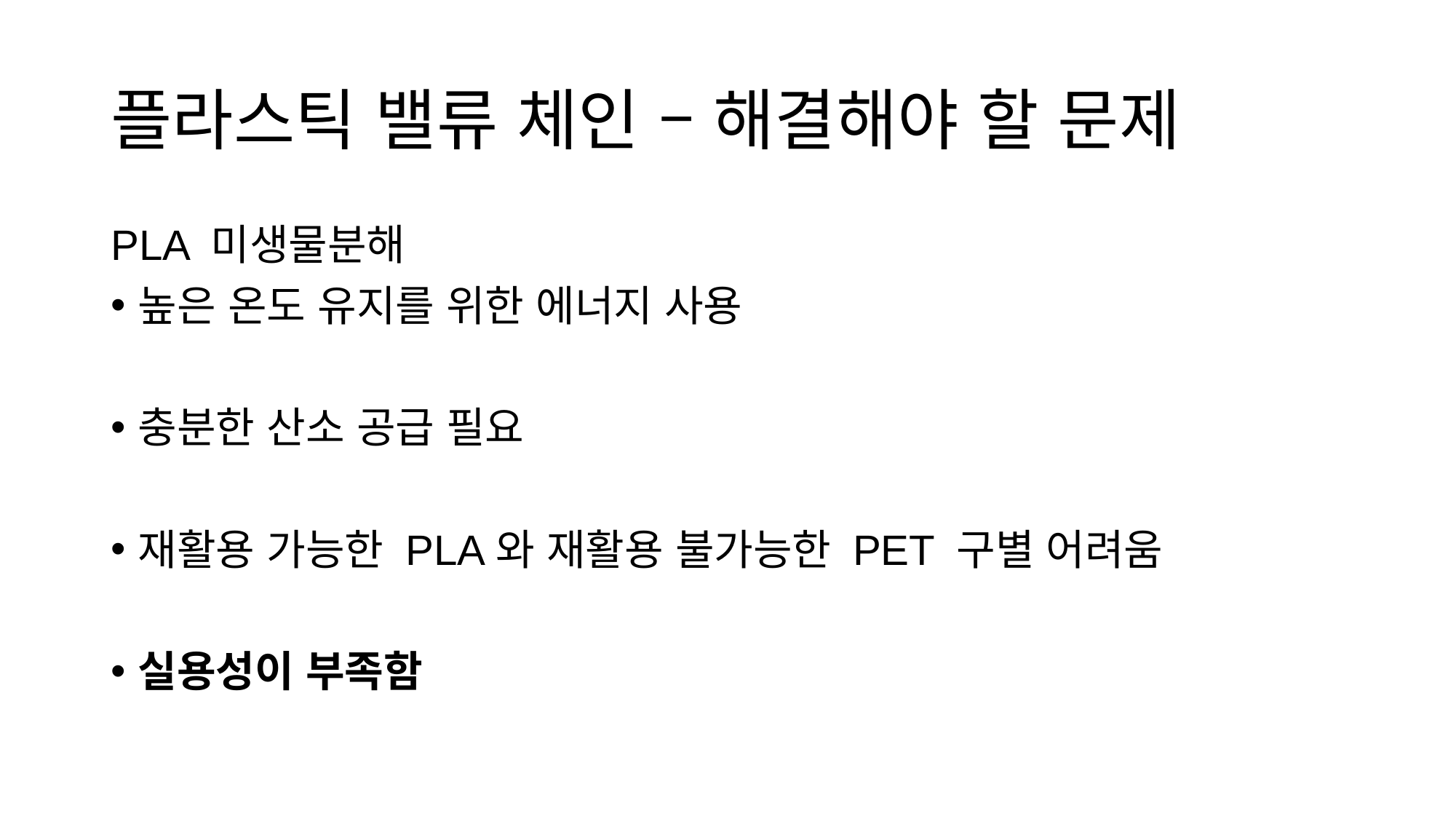

# 플라스틱 밸류 체인 – 해결해야 할 문제
PLA 미생물분해
높은 온도 유지를 위한 에너지 사용

충분한 산소 공급 필요

재활용 가능한 PLA와 재활용 불가능한 PET 구별 어려움

실용성이 부족함